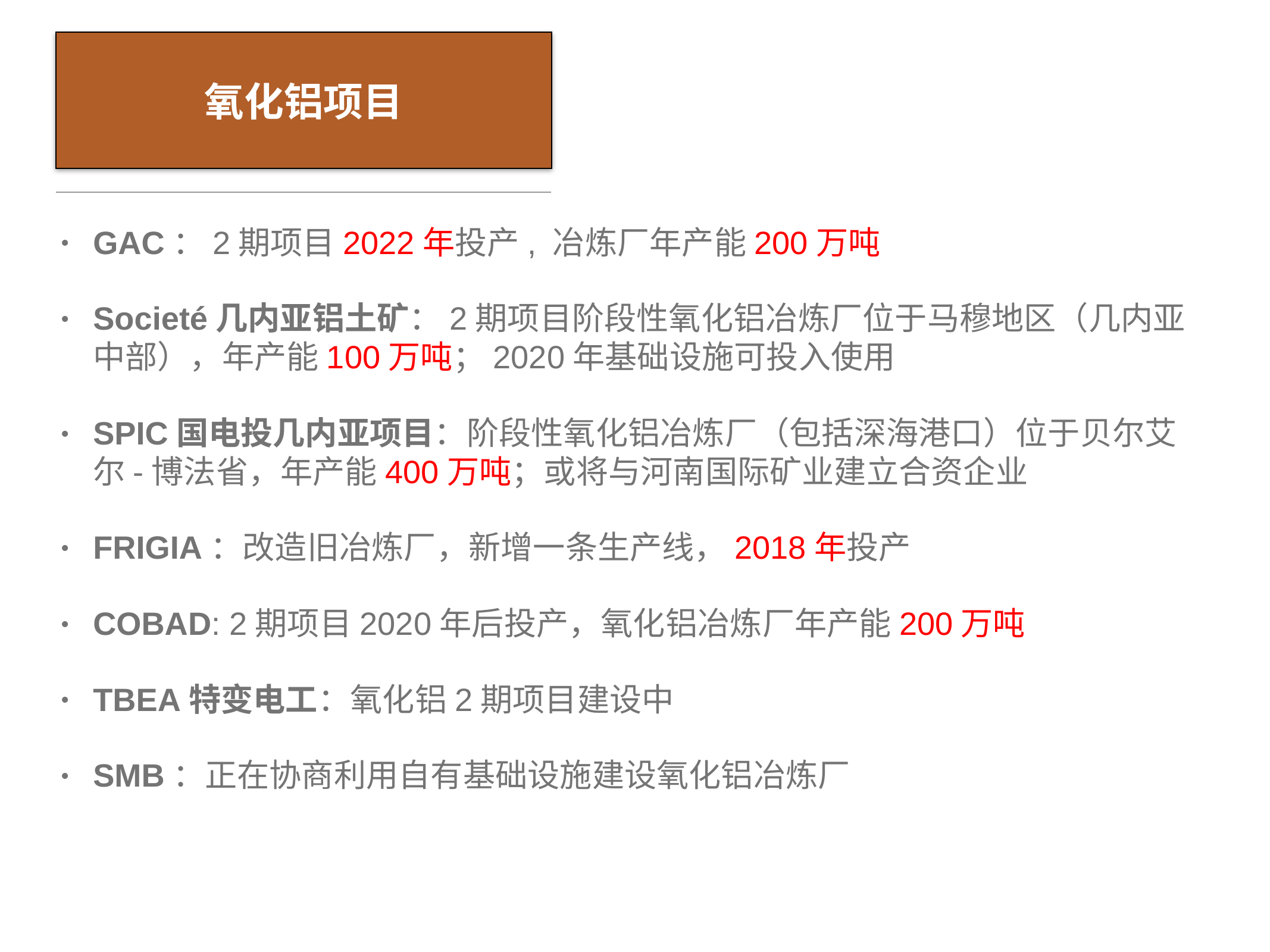

# 氧化铝项目
GAC：2期项目2022年投产, 冶炼厂年产能200万吨
Societé几内亚铝土矿：2期项目阶段性氧化铝冶炼厂位于马穆地区（几内亚中部），年产能100万吨；2020年基础设施可投入使用
SPIC国电投几内亚项目：阶段性氧化铝冶炼厂（包括深海港口）位于贝尔艾尔-博法省，年产能400万吨；或将与河南国际矿业建立合资企业
FRIGIA：改造旧冶炼厂，新增一条生产线，2018年投产
COBAD: 2期项目2020年后投产，氧化铝冶炼厂年产能200万吨
TBEA特变电工：氧化铝2期项目建设中
SMB：正在协商利用自有基础设施建设氧化铝冶炼厂